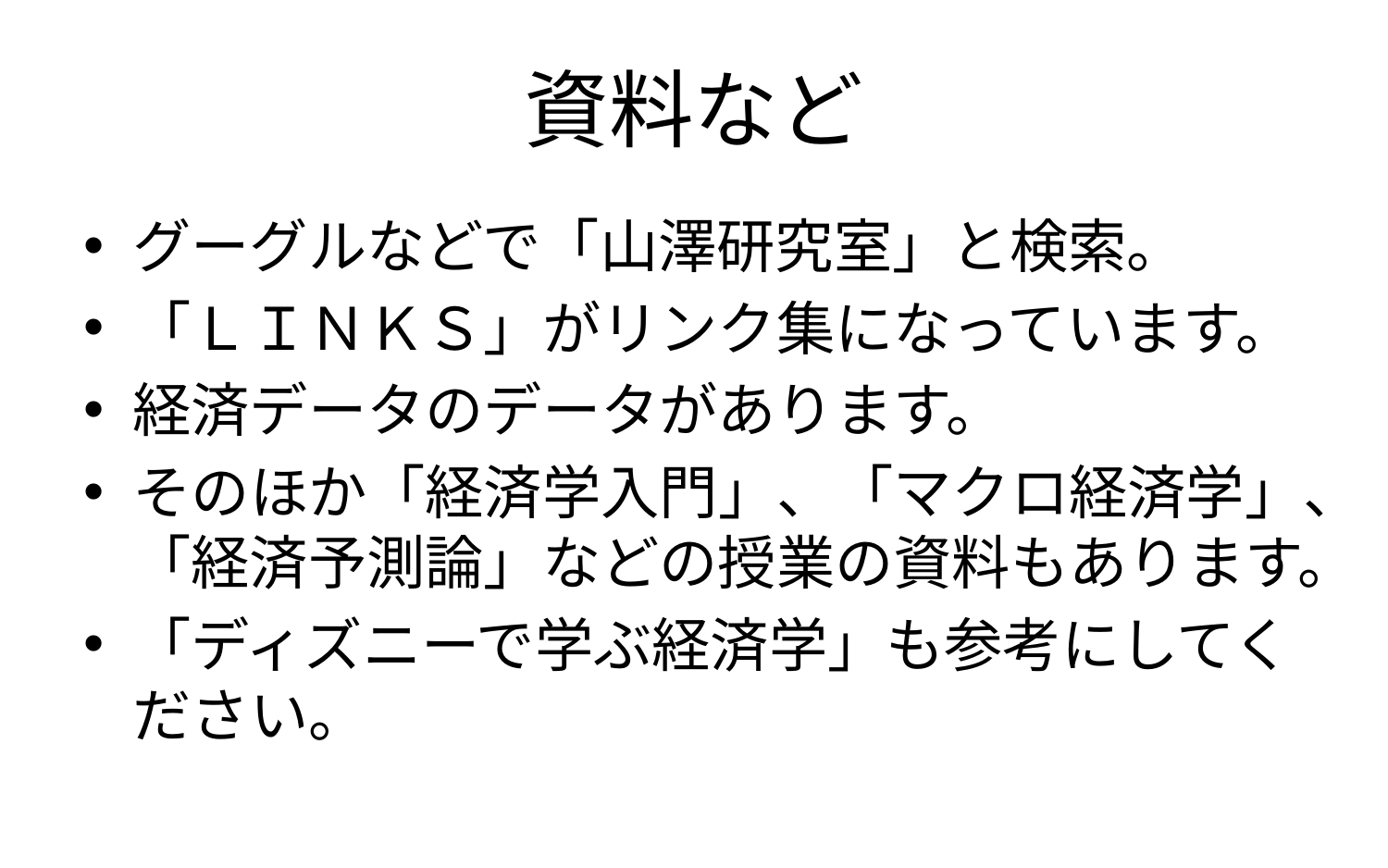

# 資料など
グーグルなどで「山澤研究室」と検索。
「ＬＩＮＫＳ」がリンク集になっています。
経済データのデータがあります。
そのほか「経済学入門」、「マクロ経済学」、「経済予測論」などの授業の資料もあります。
「ディズニーで学ぶ経済学」も参考にしてください。